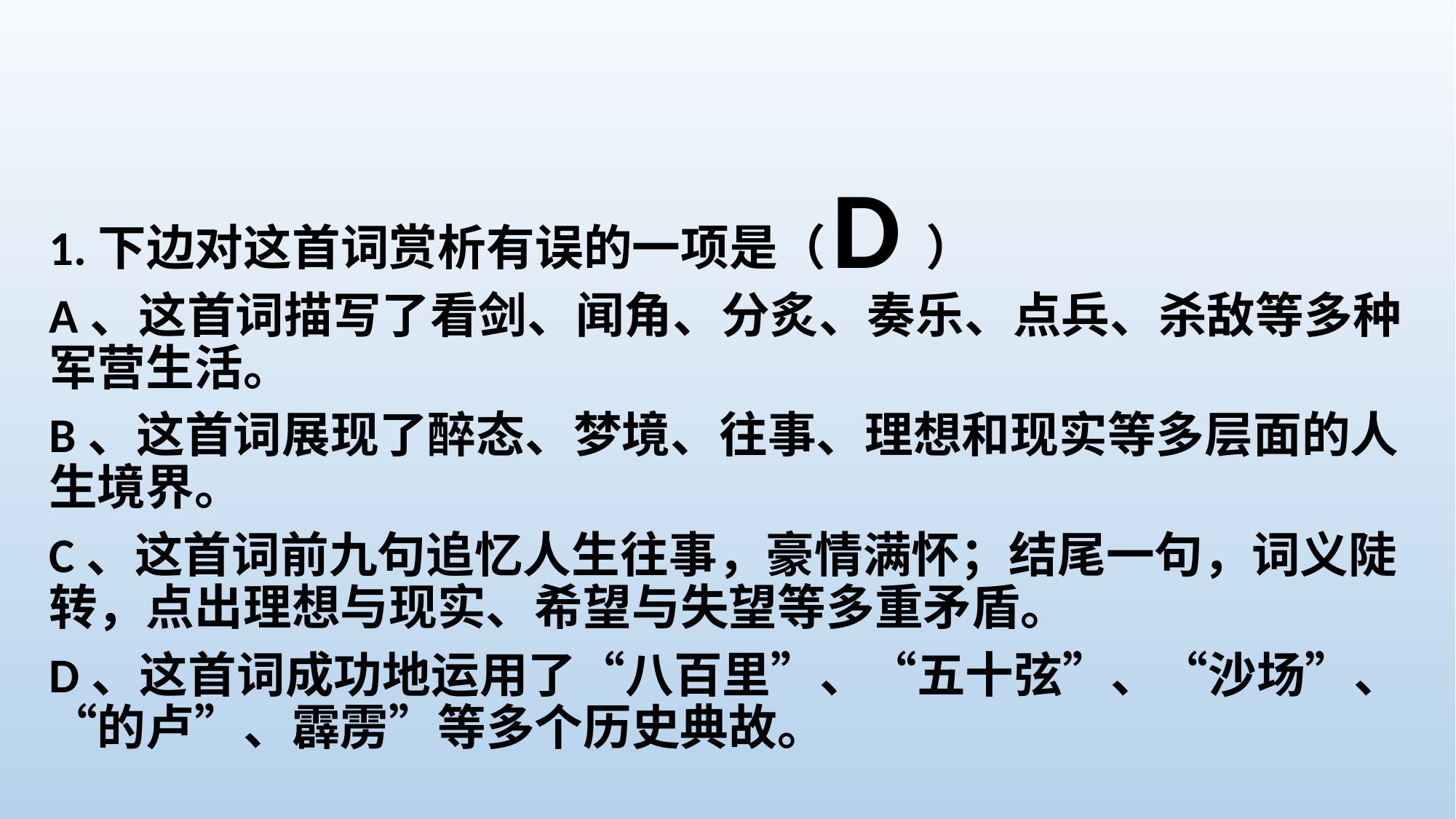

#
D
1.下边对这首词赏析有误的一项是（         ）
A、这首词描写了看剑、闻角、分炙、奏乐、点兵、杀敌等多种军营生活。
B、这首词展现了醉态、梦境、往事、理想和现实等多层面的人生境界。
C、这首词前九句追忆人生往事，豪情满怀；结尾一句，词义陡转，点出理想与现实、希望与失望等多重矛盾。
D、这首词成功地运用了“八百里”、“五十弦”、“沙场”、“的卢”、霹雳”等多个历史典故。